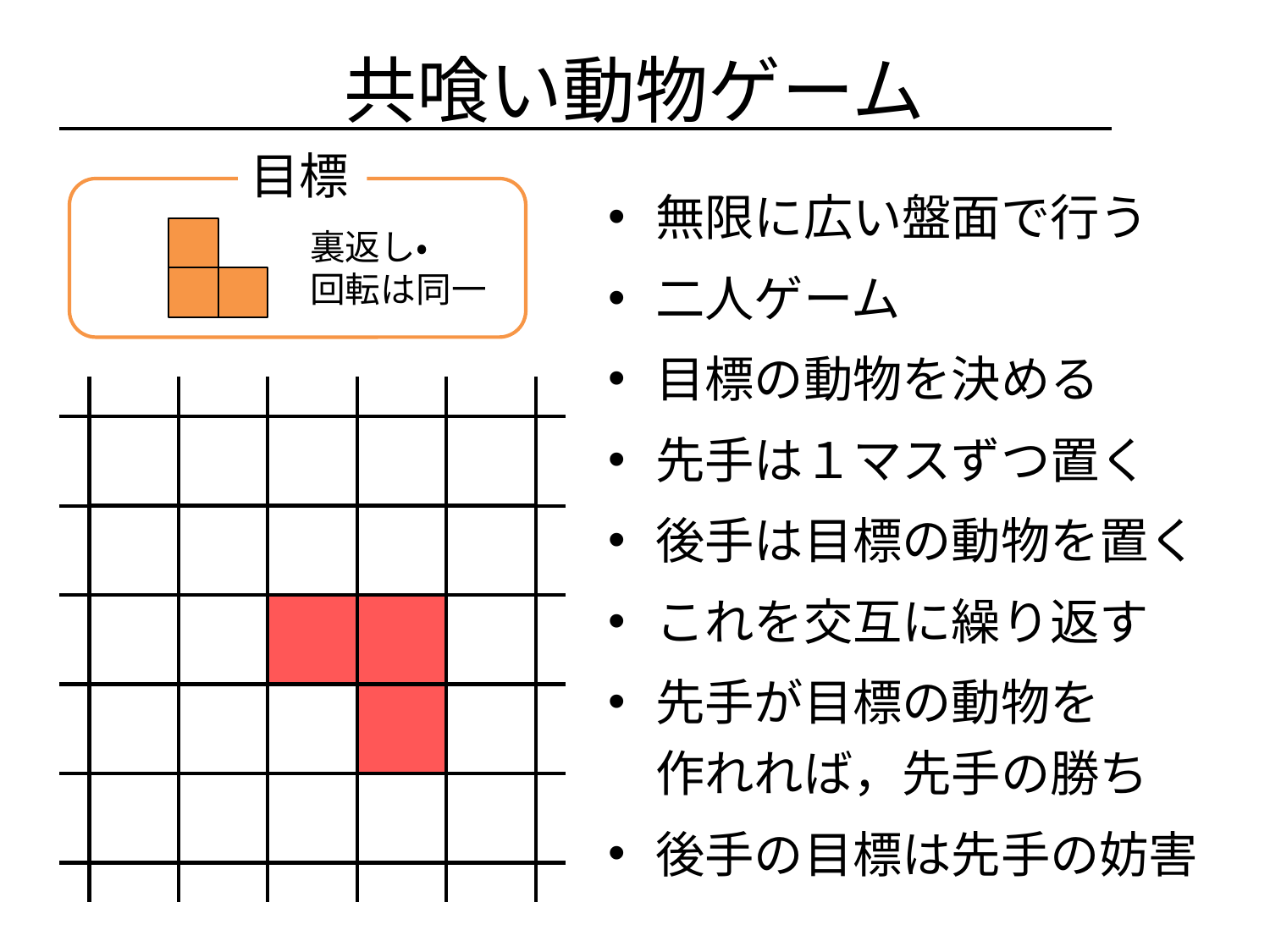

# 共喰い動物ゲーム
目標

無限に広い盤面で行う
二人ゲーム
目標の動物を決める
先手は１マスずつ置く
後手は目標の動物を置く
これを交互に繰り返す
先手が目標の動物を
作れれば，先手の勝ち
後手の目標は先手の妨害
裏返し・
回転は同一